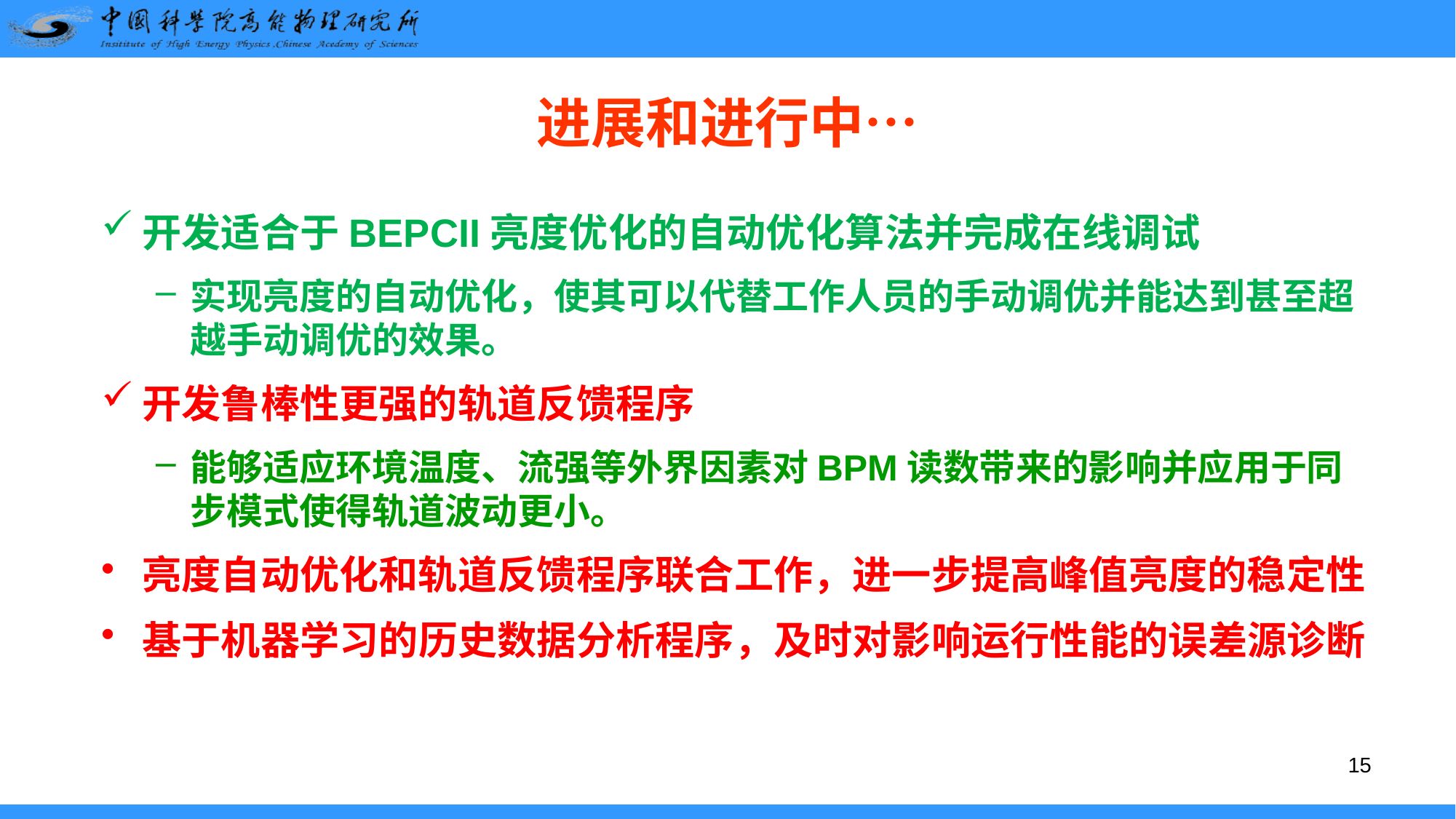

# 进展和进行中…
开发适合于BEPCII亮度优化的自动优化算法并完成在线调试
实现亮度的自动优化，使其可以代替工作人员的手动调优并能达到甚至超越手动调优的效果。
开发鲁棒性更强的轨道反馈程序
能够适应环境温度、流强等外界因素对BPM读数带来的影响并应用于同步模式使得轨道波动更小。
亮度自动优化和轨道反馈程序联合工作，进一步提高峰值亮度的稳定性
基于机器学习的历史数据分析程序，及时对影响运行性能的误差源诊断
15